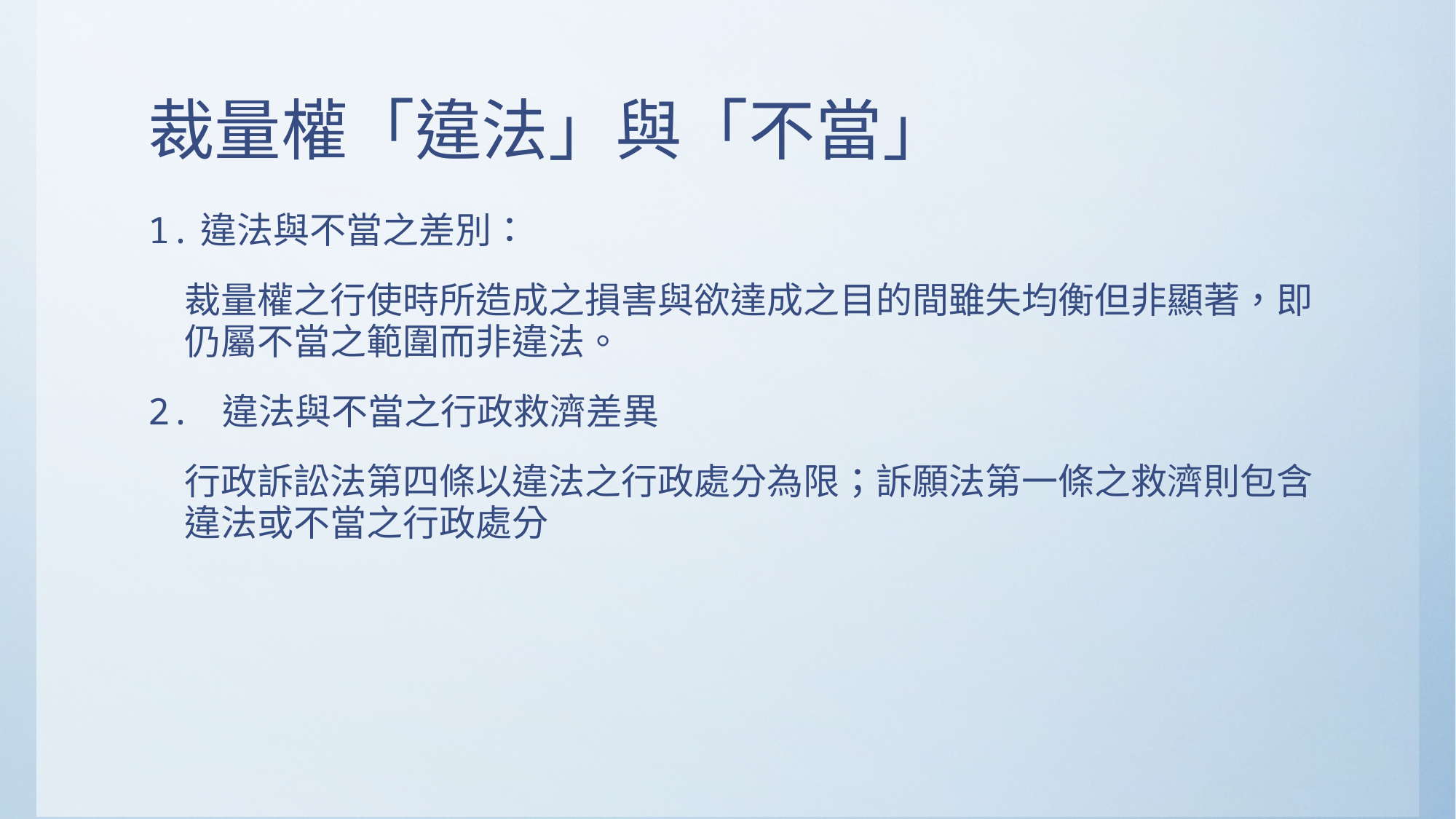

裁量權「違法」與「不當」
1.違法與不當之差別：
　裁量權之行使時所造成之損害與欲達成之目的間雖失均衡但非顯著，即仍屬不當之範圍而非違法。
2. 違法與不當之行政救濟差異
　行政訴訟法第四條以違法之行政處分為限；訴願法第一條之救濟則包含違法或不當之行政處分